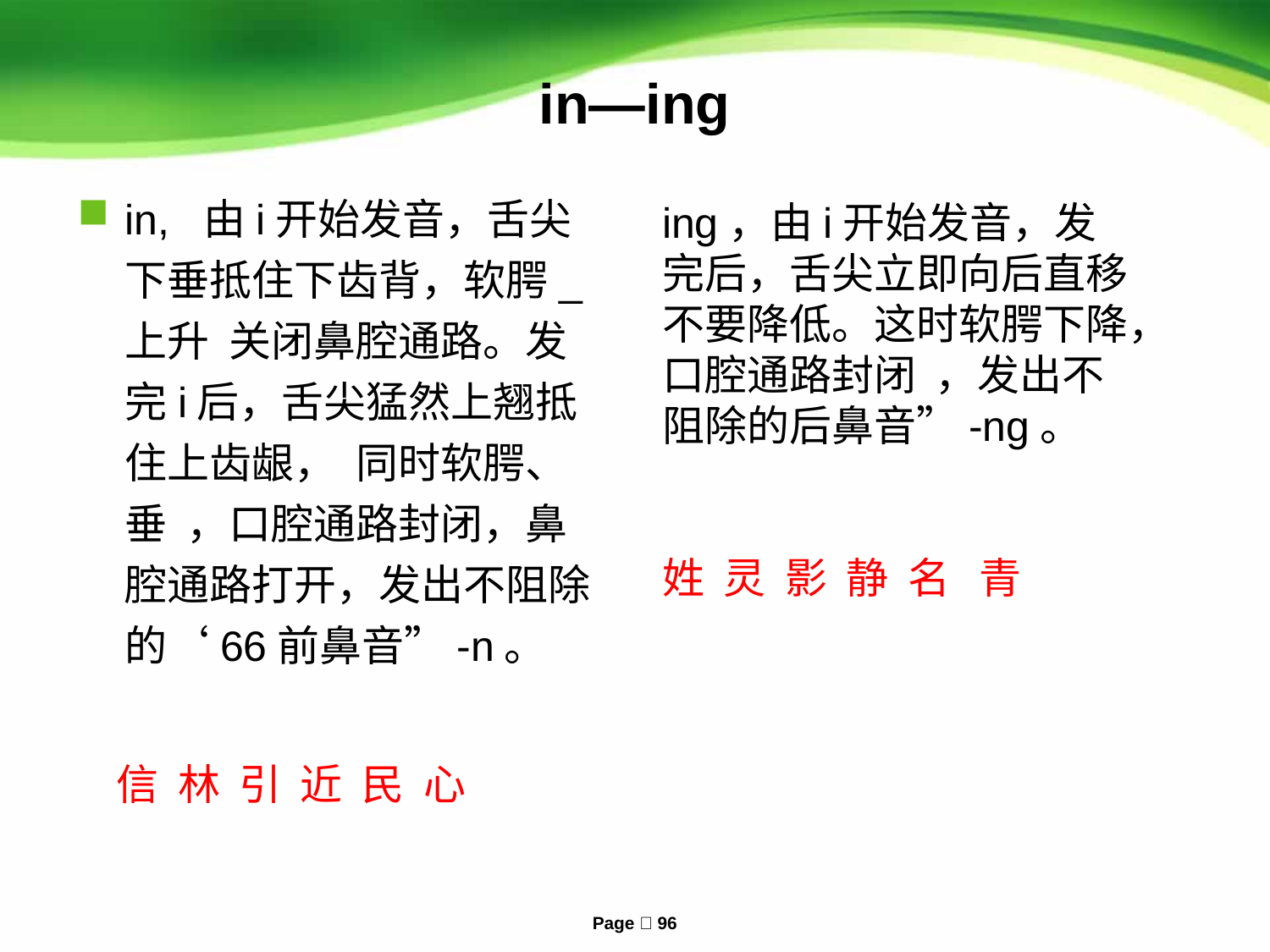

# in—ing
in,  由i开始发音，舌尖下垂抵住下齿背，软腭_上升  关闭鼻腔通路。发完i后，舌尖猛然上翘抵住上齿龈，  同时软腭、 垂  ，口腔通路封闭，鼻腔通路打开，发出不阻除的‘66前鼻音”-n。

   信  林  引  近  民  心

ing，由i开始发音，发完后，舌尖立即向后直移不要降低。这时软腭下降，口腔通路封闭  ，发出不阻除的后鼻音”-ng。

姓  灵  影  静  名   青